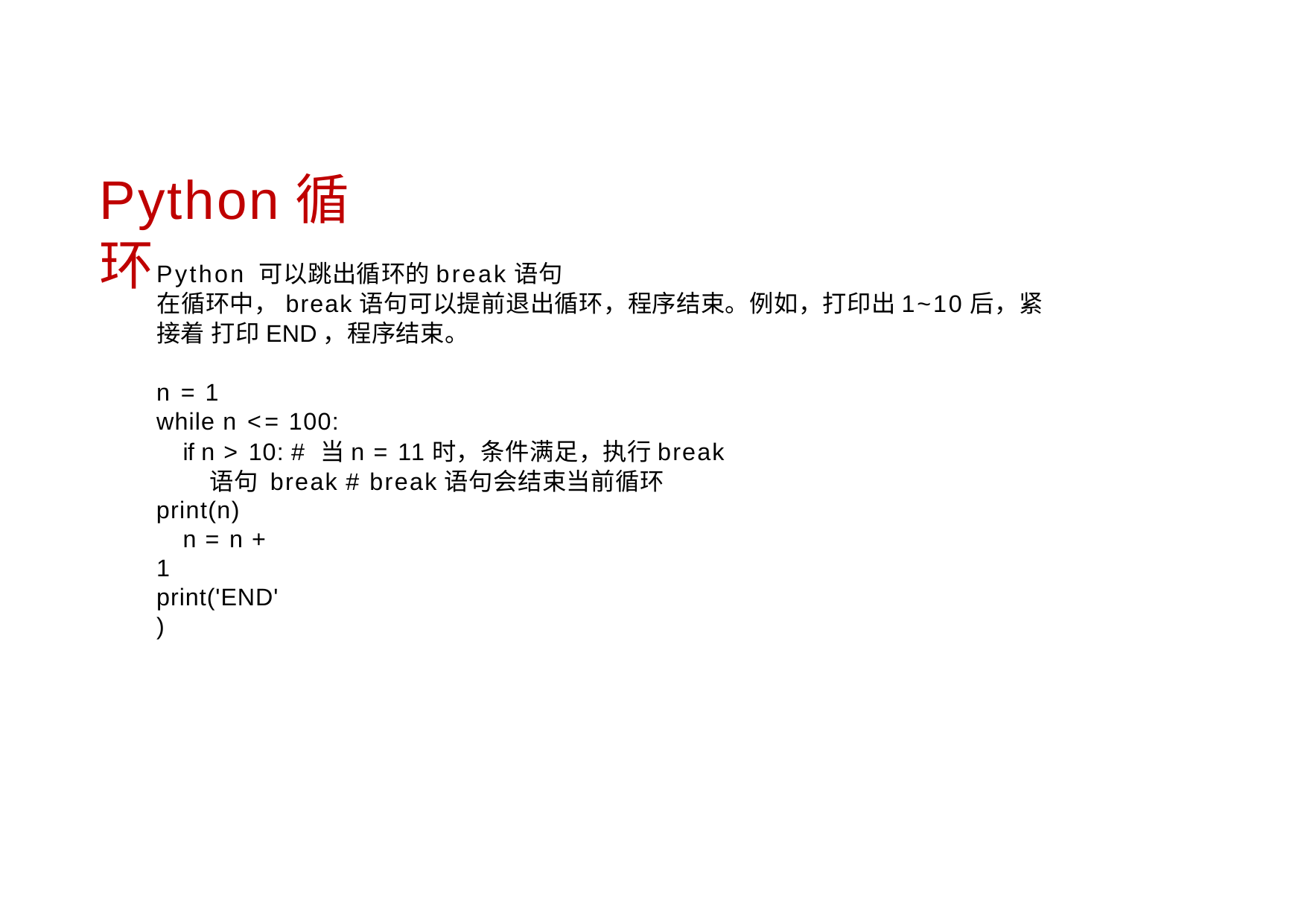

# Python循环
Python 可以跳出循环的break语句
在循环中，break语句可以提前退出循环，程序结束。例如，打印出1~10后，紧接着 打印END，程序结束。

n = 1
while n <= 100:
if n > 10: # 当n = 11时，条件满足，执行break语句 break # break语句会结束当前循环
print(n)
n = n + 1  print('END')